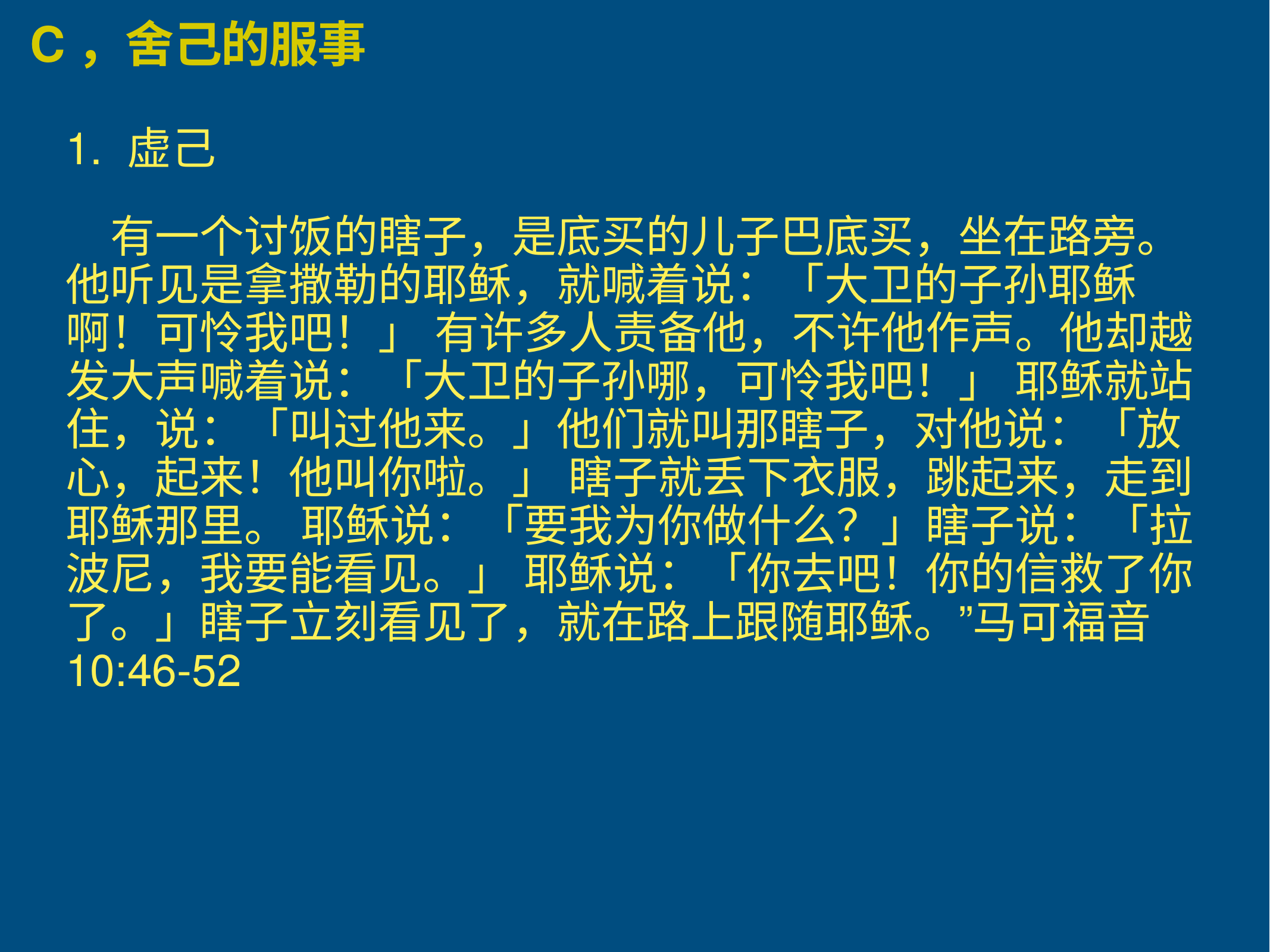

# C，舍己的服事
虚己
有一个讨饭的瞎子，是底买的儿子巴底买，坐在路旁。 他听见是拿撒勒的耶稣，就喊着说：「大卫的子孙耶稣啊！可怜我吧！」 有许多人责备他，不许他作声。他却越发大声喊着说：「大卫的子孙哪，可怜我吧！」 耶稣就站住，说：「叫过他来。」他们就叫那瞎子，对他说：「放心，起来！他叫你啦。」 瞎子就丢下衣服，跳起来，走到耶稣那里。 耶稣说：「要我为你做什么？」瞎子说：「拉波尼，我要能看见。」 耶稣说：「你去吧！你的信救了你了。」瞎子立刻看见了，就在路上跟随耶稣。”马可福音 10:46-52